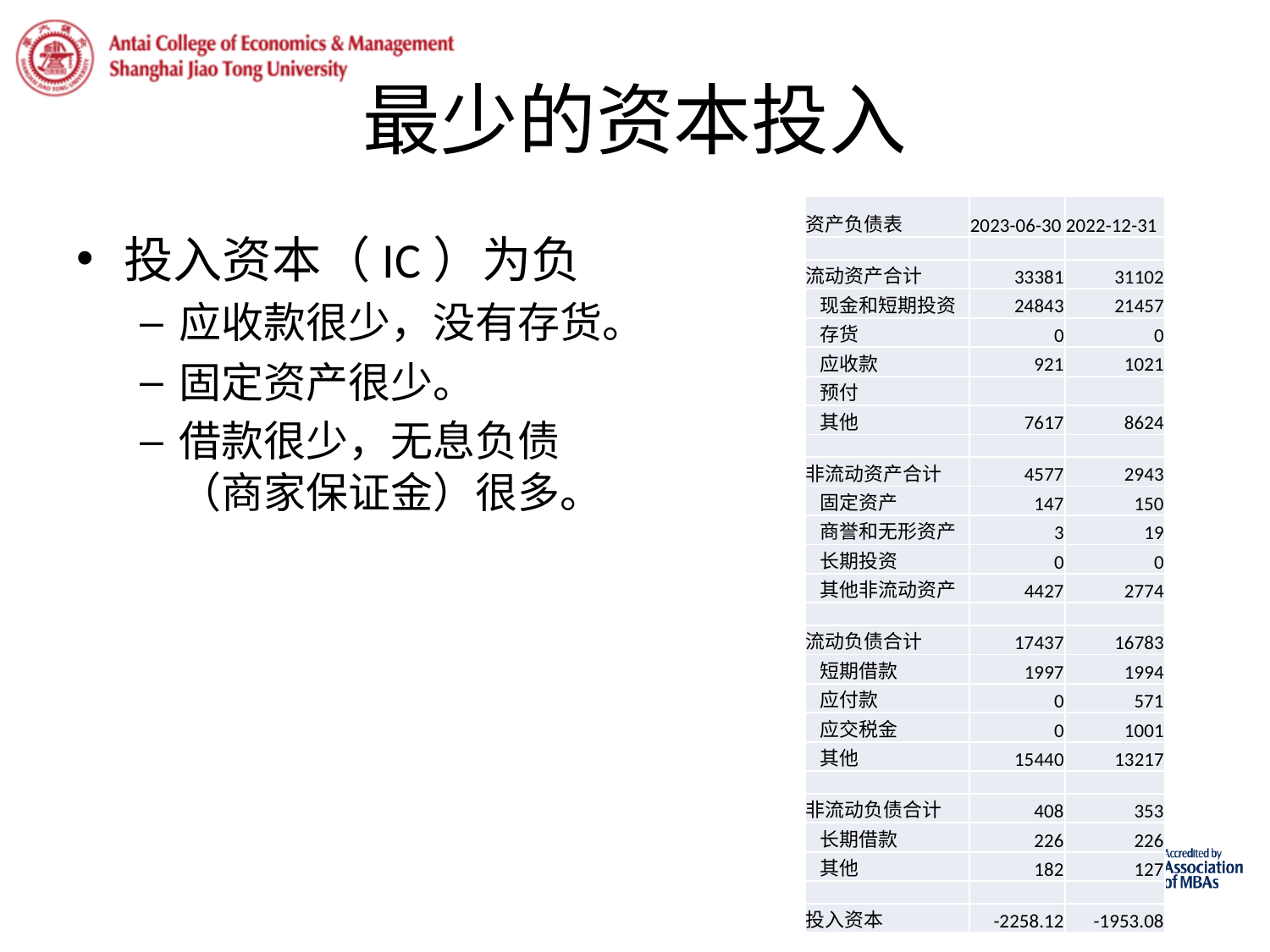

# 最少的资本投入
| 资产负债表 | 2023-06-30 | 2022-12-31 |
| --- | --- | --- |
|  |  |  |
| 流动资产合计 | 33381 | 31102 |
| 现金和短期投资 | 24843 | 21457 |
| 存货 | 0 | 0 |
| 应收款 | 921 | 1021 |
| 预付 |  |  |
| 其他 | 7617 | 8624 |
|  |  |  |
| 非流动资产合计 | 4577 | 2943 |
| 固定资产 | 147 | 150 |
| 商誉和无形资产 | 3 | 19 |
| 长期投资 | 0 | 0 |
| 其他非流动资产 | 4427 | 2774 |
|  |  |  |
| 流动负债合计 | 17437 | 16783 |
| 短期借款 | 1997 | 1994 |
| 应付款 | 0 | 571 |
| 应交税金 | 0 | 1001 |
| 其他 | 15440 | 13217 |
|  |  |  |
| 非流动负债合计 | 408 | 353 |
| 长期借款 | 226 | 226 |
| 其他 | 182 | 127 |
|  |  |  |
| 投入资本 | -2258.12 | -1953.08 |
投入资本（IC）为负
应收款很少，没有存货。
固定资产很少。
借款很少，无息负债（商家保证金）很多。